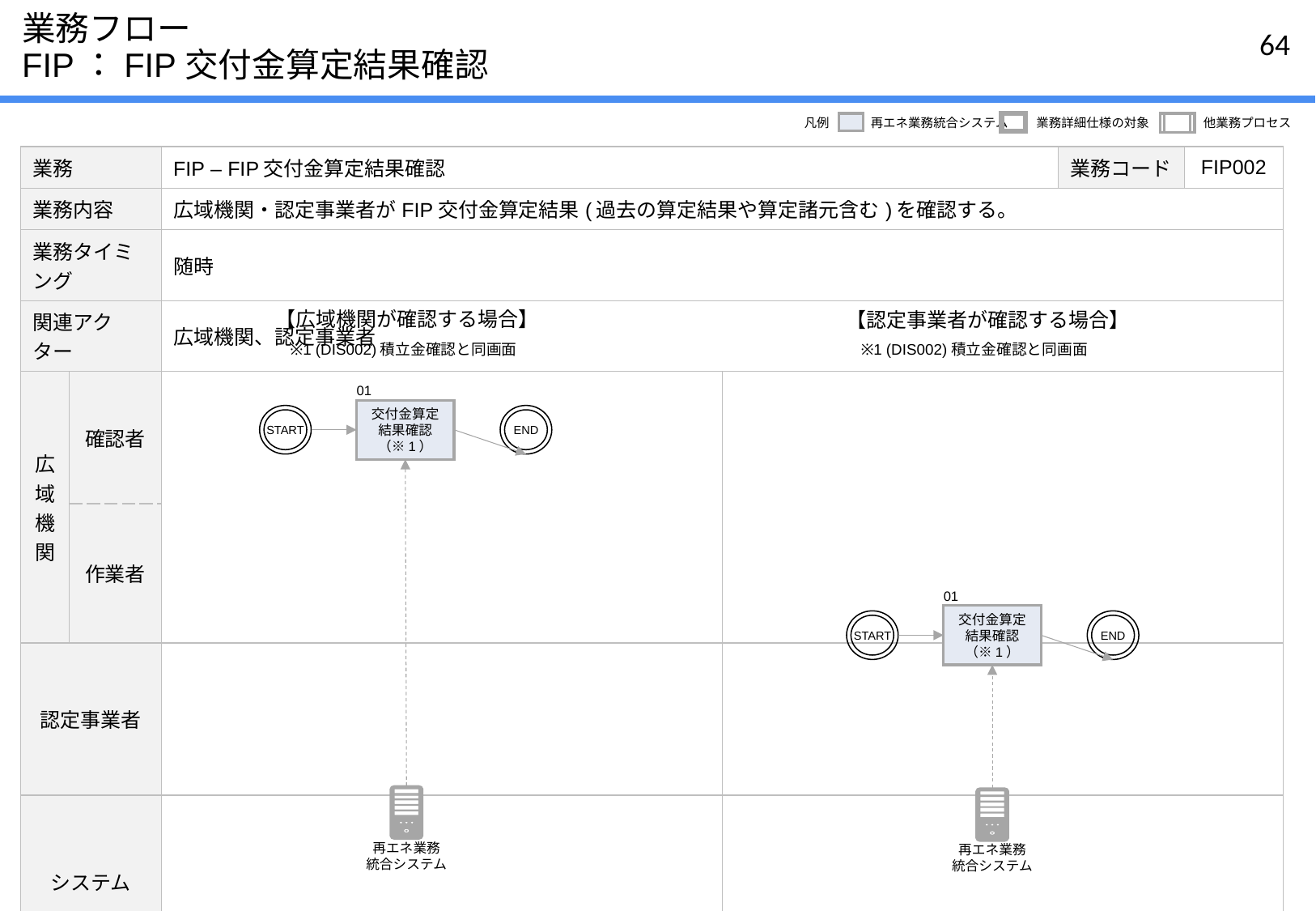

# 業務フロー FIP：FIP交付金算定結果確認
凡例
再エネ業務統合システム
業務詳細仕様の対象
他業務プロセス

| 業務 |  | FIP – FIP交付金算定結果確認 |  | 業務コード | FIP002 |
| --- | --- | --- | --- | --- | --- |
| 業務内容 |  | 広域機関・認定事業者がFIP交付金算定結果(過去の算定結果や算定諸元含む)を確認する。 |  |  |  |
| 業務タイミング |  | 随時 |  |  |  |
| 関連アクター |  | 広域機関、認定事業者 |  |  |  |
| 広域機関 | 確認者 |  |  |  |  |
|  | 作業者 |  |  |  |  |
| 認定事業者 |  |  |  |  |  |
| システム |  |  |  |  |  |
【広域機関が確認する場合】
【認定事業者が確認する場合】
※1 (DIS002)積立金確認と同画面
※1 (DIS002)積立金確認と同画面
01

交付金算定
結果確認
（※1）

START
END
01

交付金算定
結果確認
（※1）

START
END

再エネ業務
統合システム
再エネ業務
統合システム